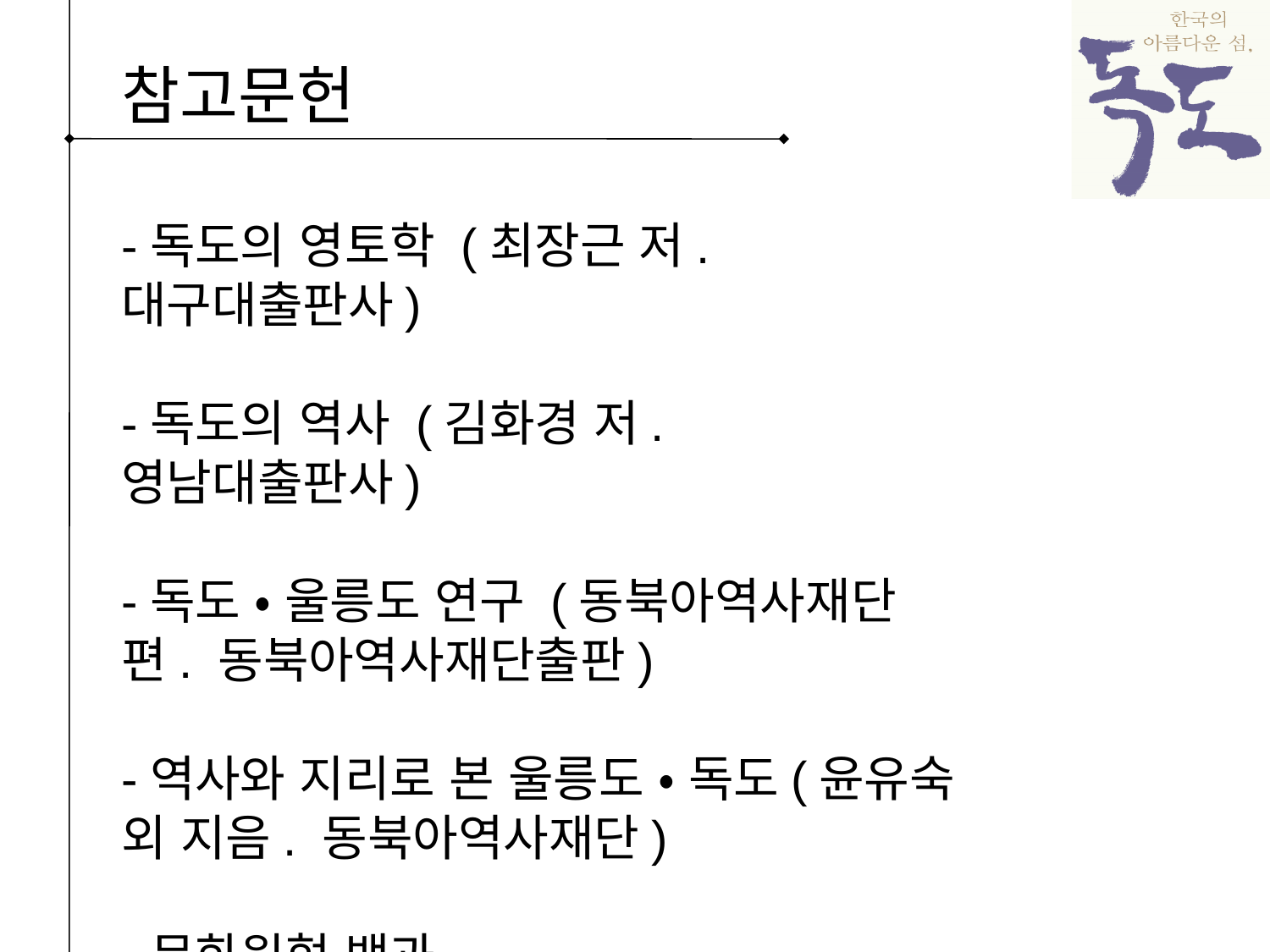

참고문헌
-독도의 영토학 (최장근 저. 대구대출판사)

-독도의 역사 (김화경 저. 영남대출판사)

-독도 • 울릉도 연구 (동북아역사재단 편. 동북아역사재단출판)

-역사와 지리로 본 울릉도 • 독도(윤유숙 외 지음. 동북아역사재단)

-문화원형 백과